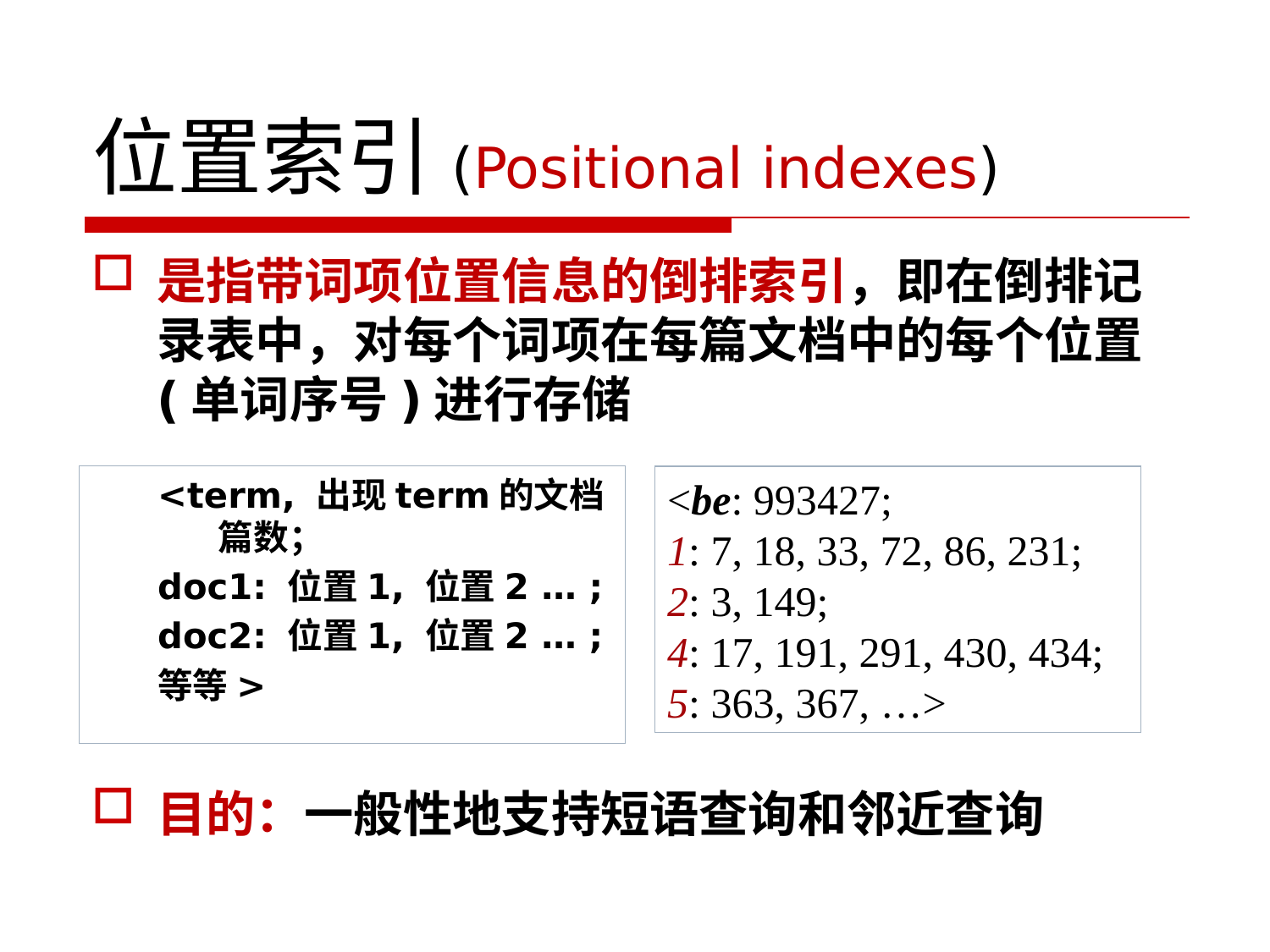

# 位置索引(Positional indexes)
是指带词项位置信息的倒排索引，即在倒排记录表中，对每个词项在每篇文档中的每个位置(单词序号)进行存储

目的：一般性地支持短语查询和邻近查询

<term, 出现term的文档篇数；
doc1: 位置1, 位置2 … ;
doc2: 位置1, 位置2 … ;
等等>
<be: 993427;
1: 7, 18, 33, 72, 86, 231;
2: 3, 149;
4: 17, 191, 291, 430, 434;
5: 363, 367, …>